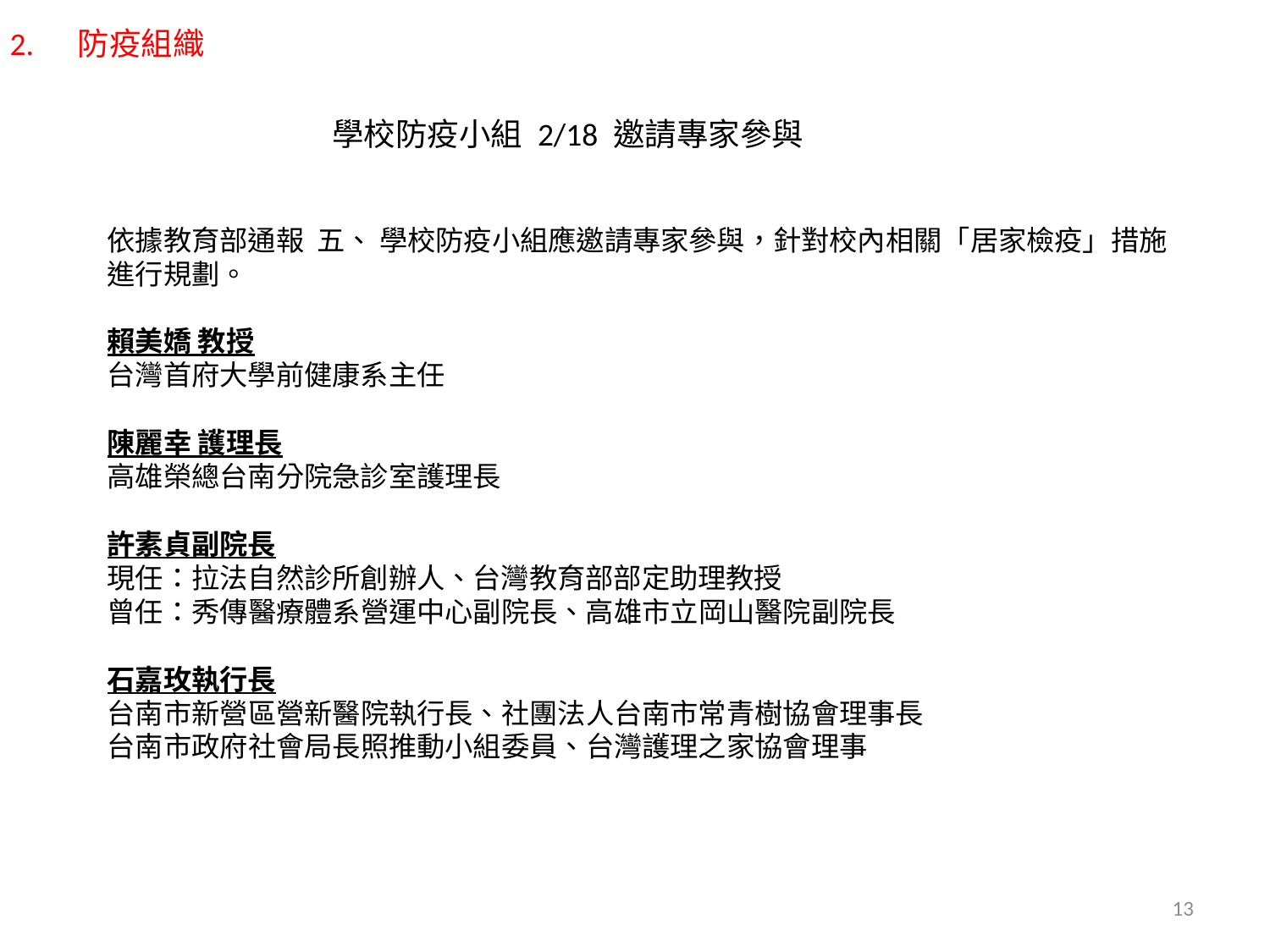

2.     防疫組織
學校防疫小組 2/18 邀請專家參與
依據教育部通報  五、 學校防疫小組應邀請專家參與，針對校內相關「居家檢疫」措施進行規劃。

賴美嬌 教授
台灣首府大學前健康系主任

陳麗幸 護理長
高雄榮總台南分院急診室護理長

許素貞副院長
現任：拉法自然診所創辦人、台灣教育部部定助理教授
曾任：秀傳醫療體系營運中心副院長、高雄市立岡山醫院副院長

石嘉玫執行長
台南市新營區營新醫院執行長、社團法人台南市常青樹協會理事長
台南市政府社會局長照推動小組委員、台灣護理之家協會理事
13